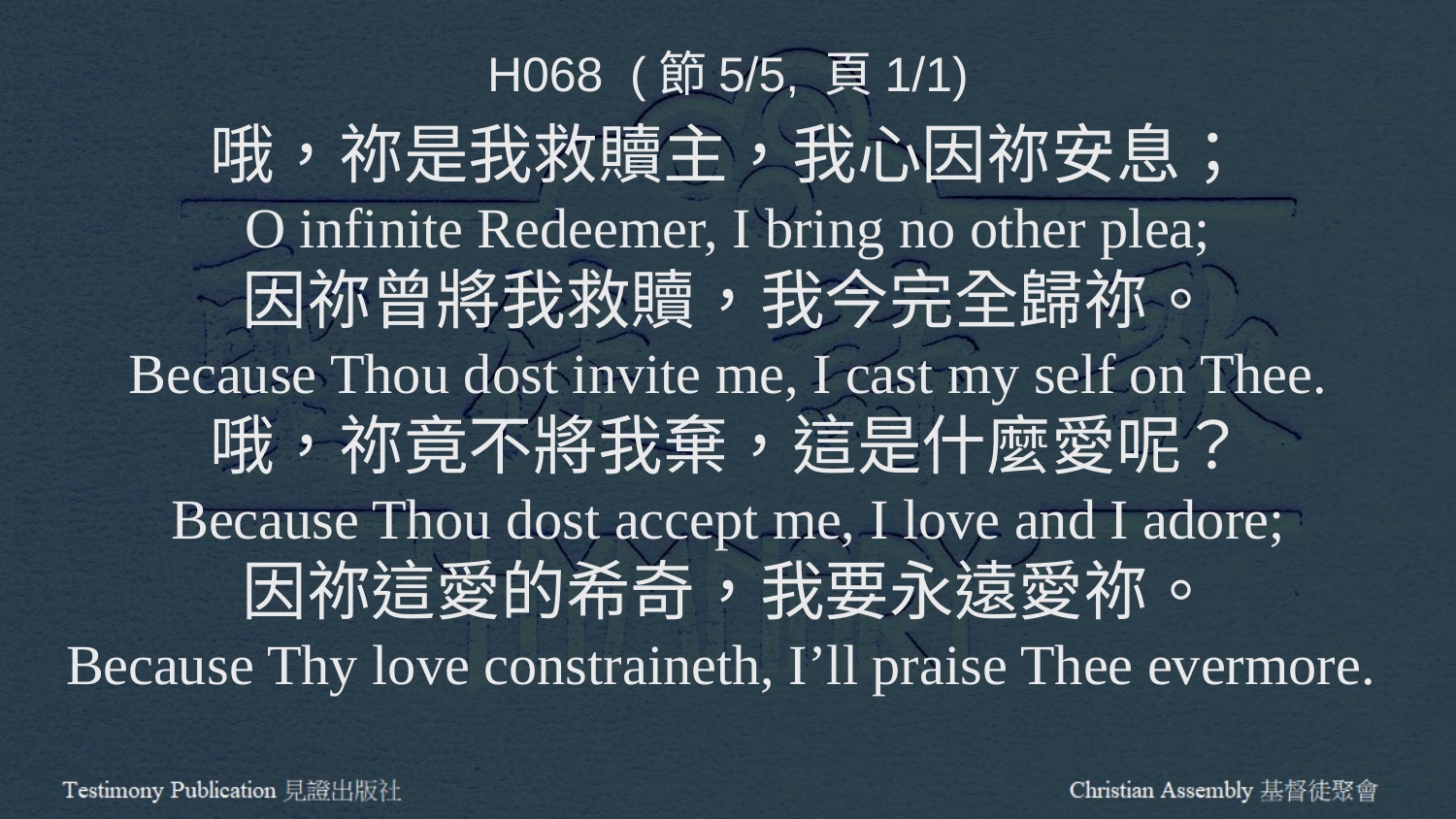

H068  (節5/5, 頁1/1)
哦，祢是我救贖主，我心因祢安息；
O infinite Redeemer, I bring no other plea;
因祢曾將我救贖，我今完全歸祢。
Because Thou dost invite me, I cast my self on Thee.
哦，祢竟不將我棄，這是什麼愛呢？
Because Thou dost accept me, I love and I adore;
因祢這愛的希奇，我要永遠愛祢。
Because Thy love constraineth, I’ll praise Thee evermore.